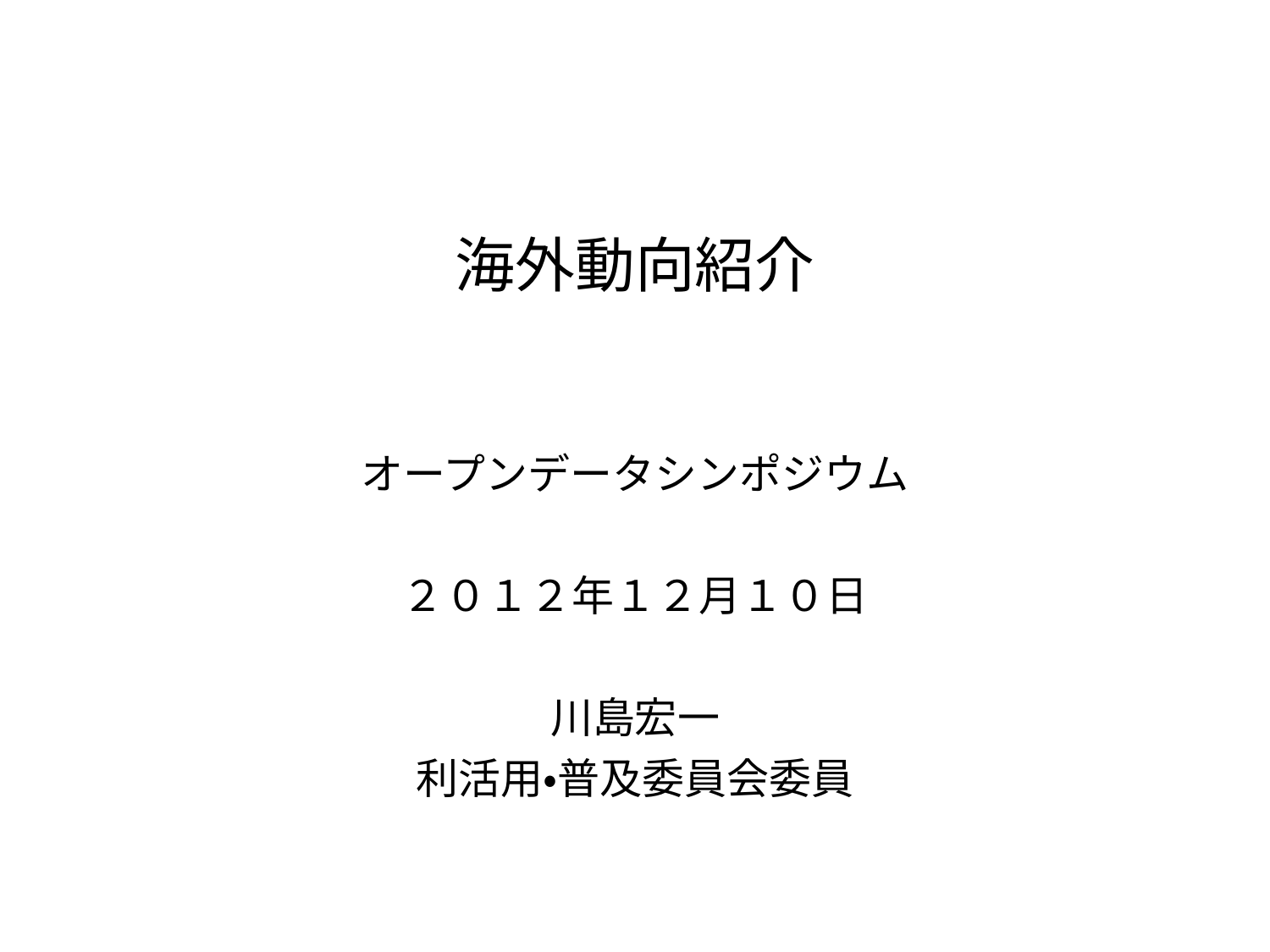

海外動向紹介
# オープンデータシンポジウム ２０１２年１２月１０日 川島宏一 利活用・普及委員会委員